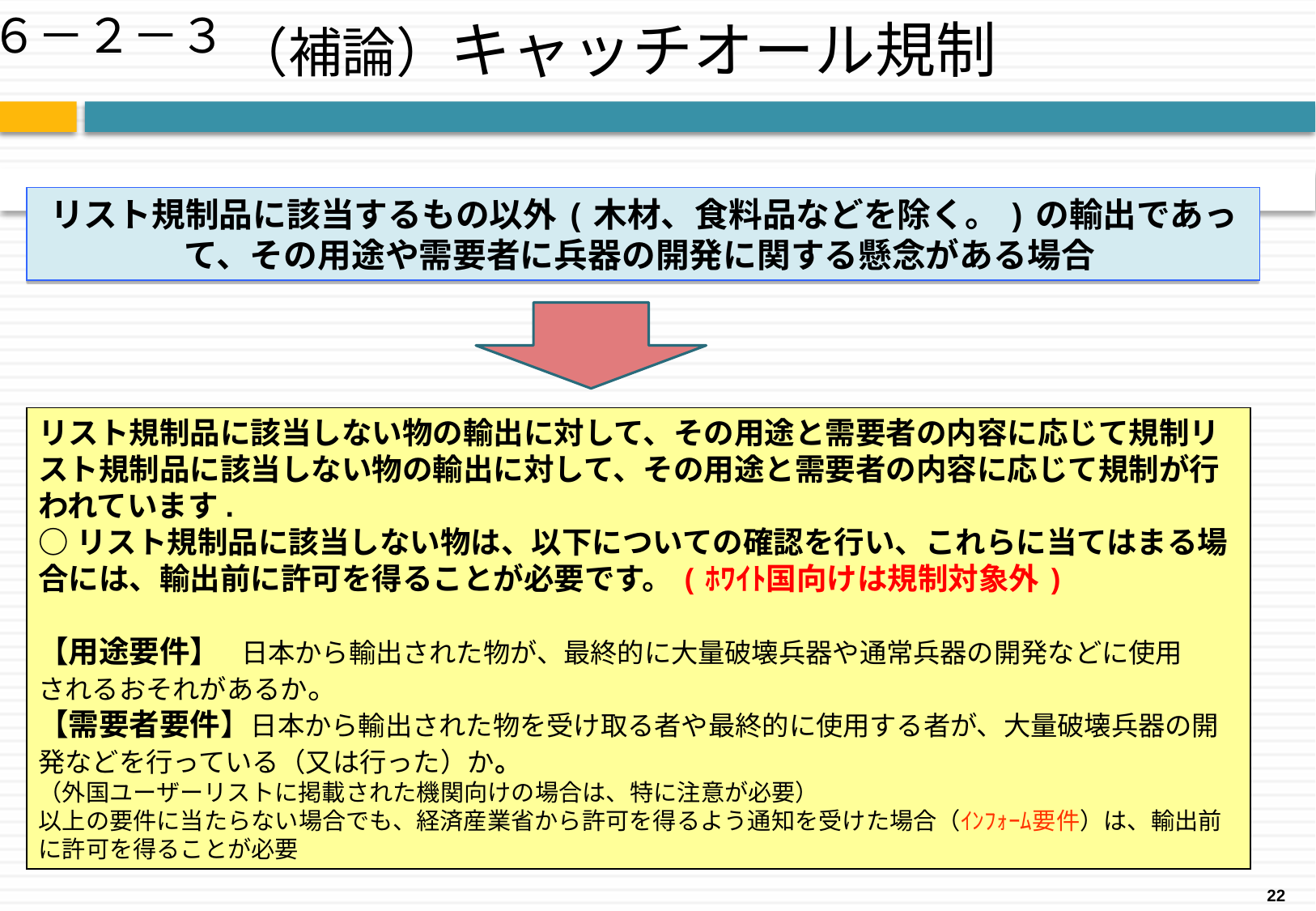

６－２－３
　　（補論）キャッチオール規制
リスト規制品に該当するもの以外(木材、食料品などを除く。)の輸出であって、その用途や需要者に兵器の開発に関する懸念がある場合

リスト規制品に該当しない物の輸出に対して、その用途と需要者の内容に応じて規制リスト規制品に該当しない物の輸出に対して、その用途と需要者の内容に応じて規制が行われています.
○リスト規制品に該当しない物は、以下についての確認を行い、これらに当てはまる場合には、輸出前に許可を得ることが必要です。(ﾎﾜｲﾄ国向けは規制対象外)

【用途要件】   日本から輸出された物が、最終的に大量破壊兵器や通常兵器の開発などに使用        されるおそれがあるか。
【需要者要件】日本から輸出された物を受け取る者や最終的に使用する者が、大量破壊兵器の開発などを行っている（又は行った）か。
（外国ユーザーリストに掲載された機関向けの場合は、特に注意が必要）
以上の要件に当たらない場合でも、経済産業省から許可を得るよう通知を受けた場合（ｲﾝﾌｫｰﾑ要件）は、輸出前に許可を得ることが必要

22